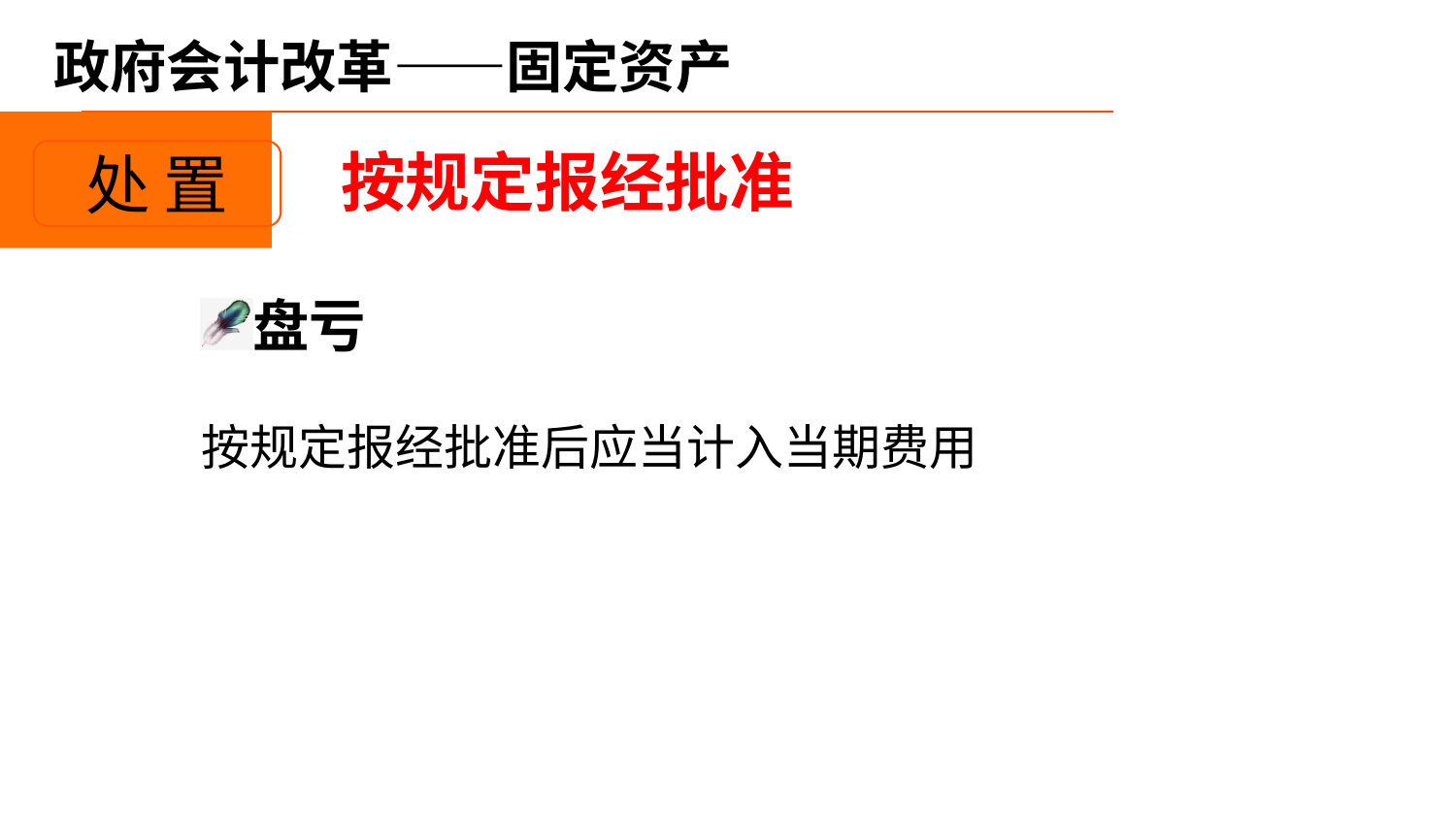

# 政府会计改革——固定资产

按规定报经批准

处置
盘亏
按规定报经批准后应当计入当期费用